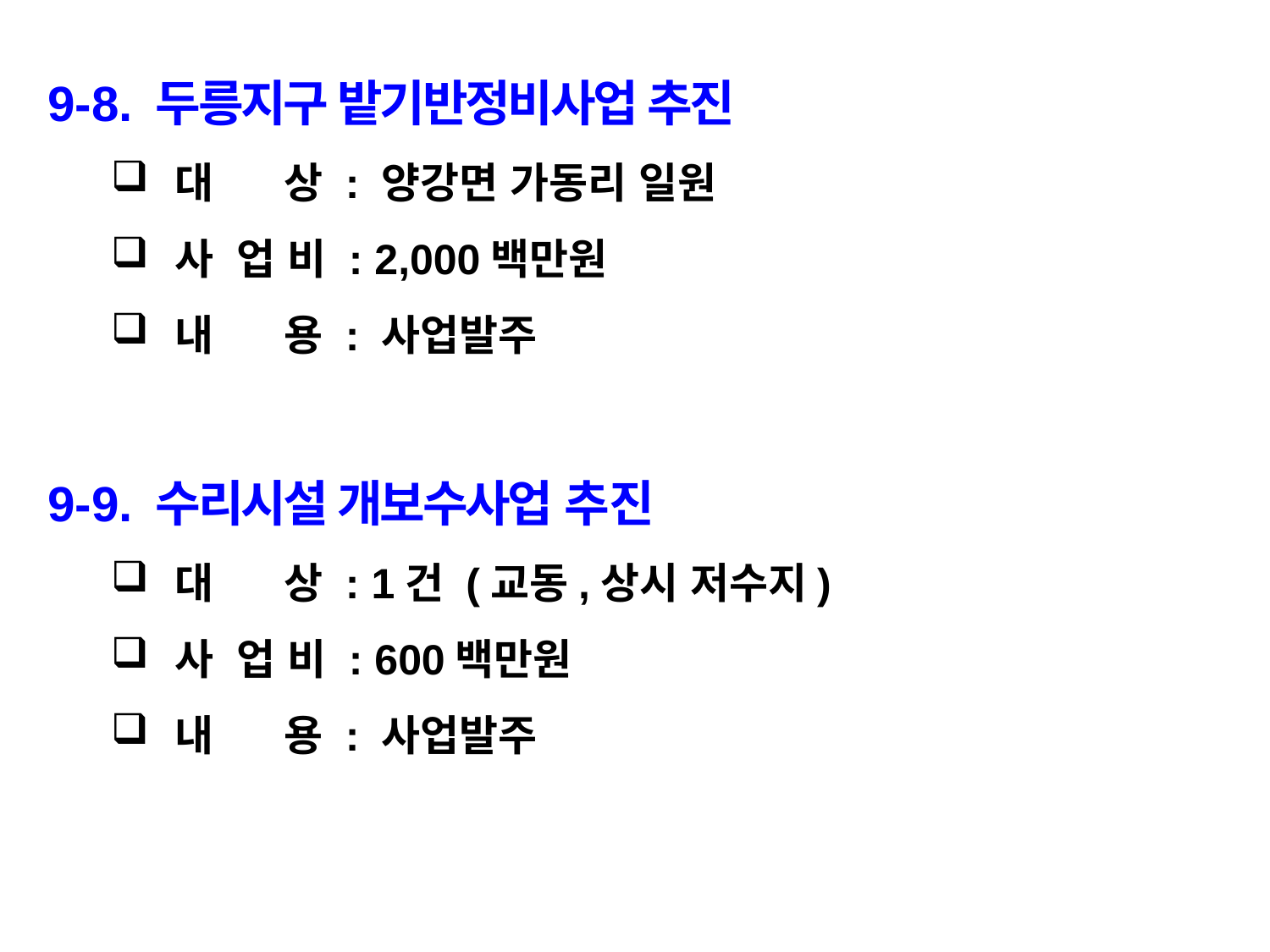

9-8. 두릉지구 밭기반정비사업 추진
대      상 : 양강면 가동리 일원
사  업 비 : 2,000백만원
내      용 : 사업발주
9-9. 수리시설 개보수사업 추진
대      상 : 1건 (교동,상시 저수지)
사  업 비 : 600백만원
내      용 : 사업발주